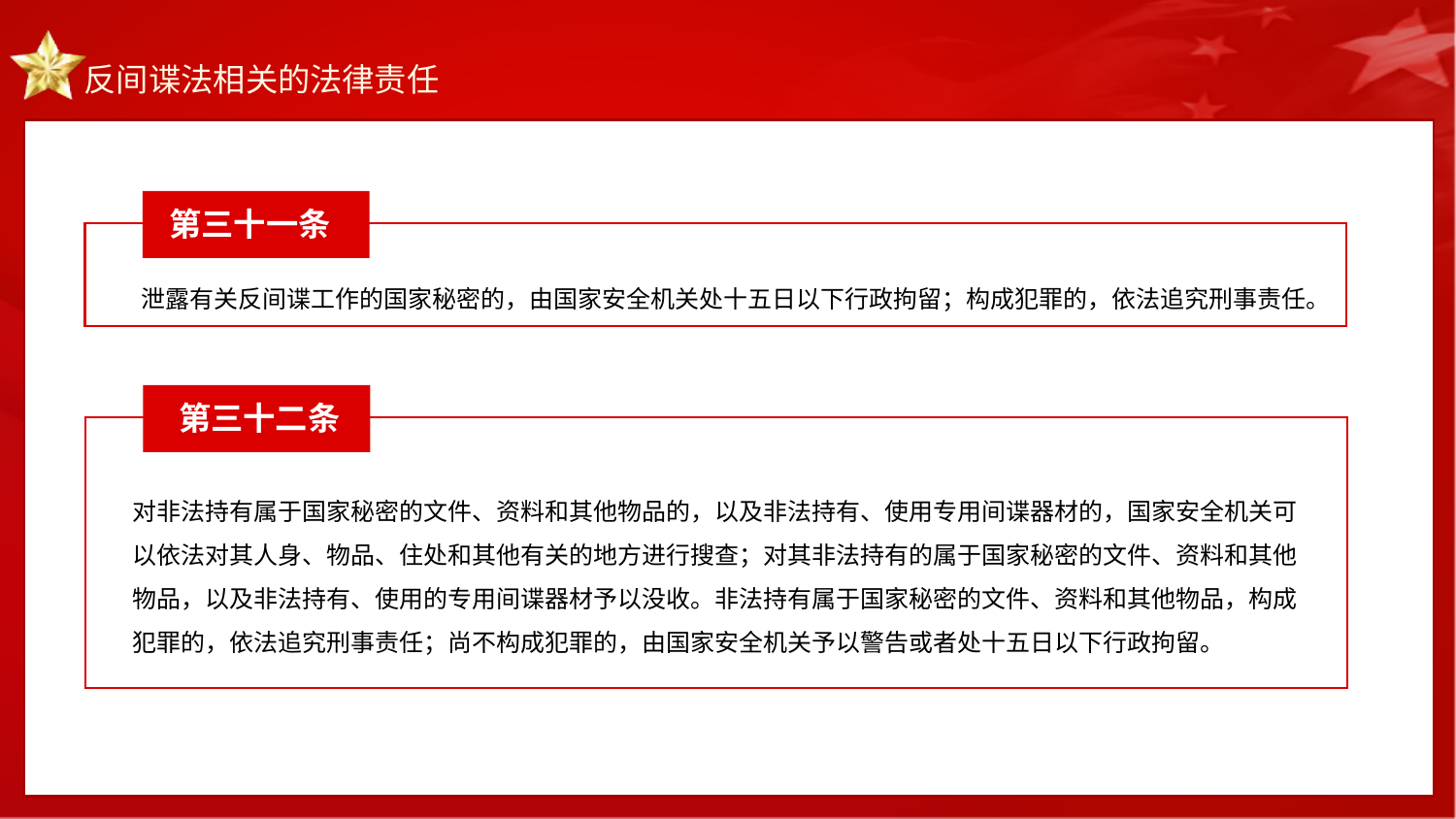

第三十一条

泄露有关反间谍工作的国家秘密的，由国家安全机关处十五日以下行政拘留；构成犯罪的，依法追究刑事责任。

第三十二条

对非法持有属于国家秘密的文件、资料和其他物品的，以及非法持有、使用专用间谍器材的，国家安全机关可以依法对其人身、物品、住处和其他有关的地方进行搜查；对其非法持有的属于国家秘密的文件、资料和其他物品，以及非法持有、使用的专用间谍器材予以没收。非法持有属于国家秘密的文件、资料和其他物品，构成犯罪的，依法追究刑事责任；尚不构成犯罪的，由国家安全机关予以警告或者处十五日以下行政拘留。